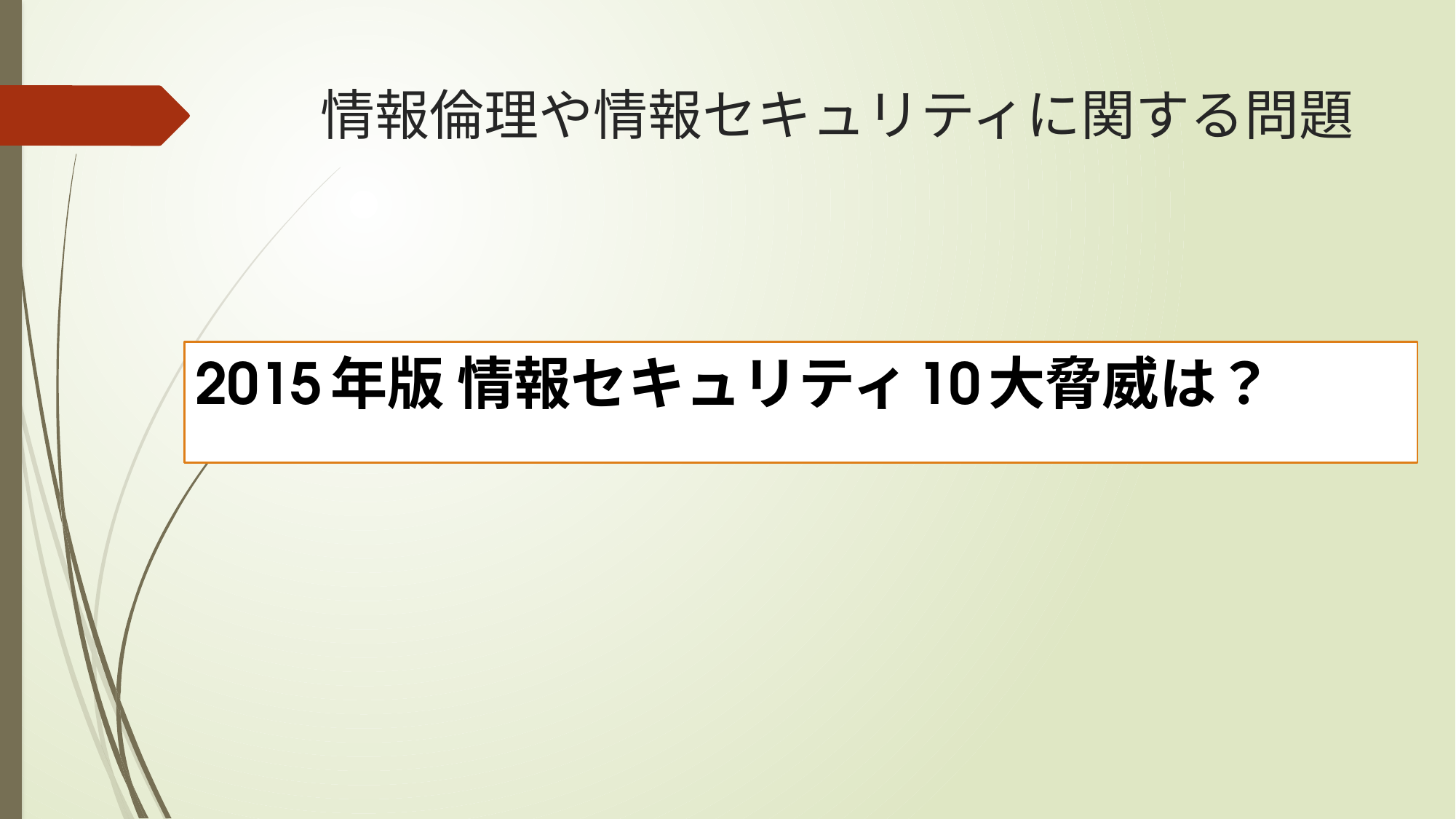

# 情報倫理や情報セキュリティに関する問題
2015年版 情報セキュリティ10大脅威は？